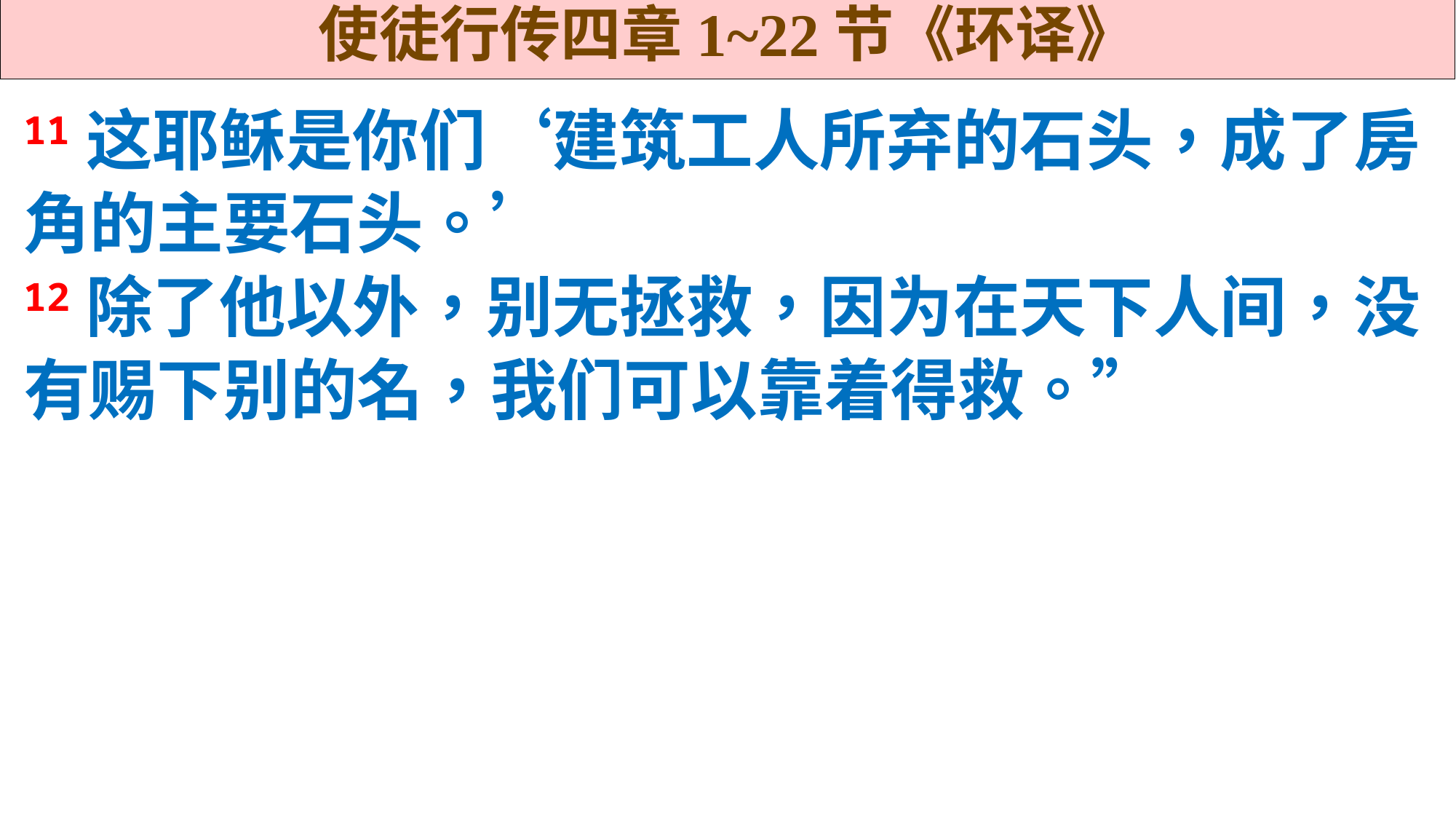

使徒行传四章1~22节《环译》
11这耶稣是你们‘建筑工人所弃的石头，成了房角的主要石头。’
12除了他以外，别无拯救，因为在天下人间，没有赐下别的名，我们可以靠着得救。”